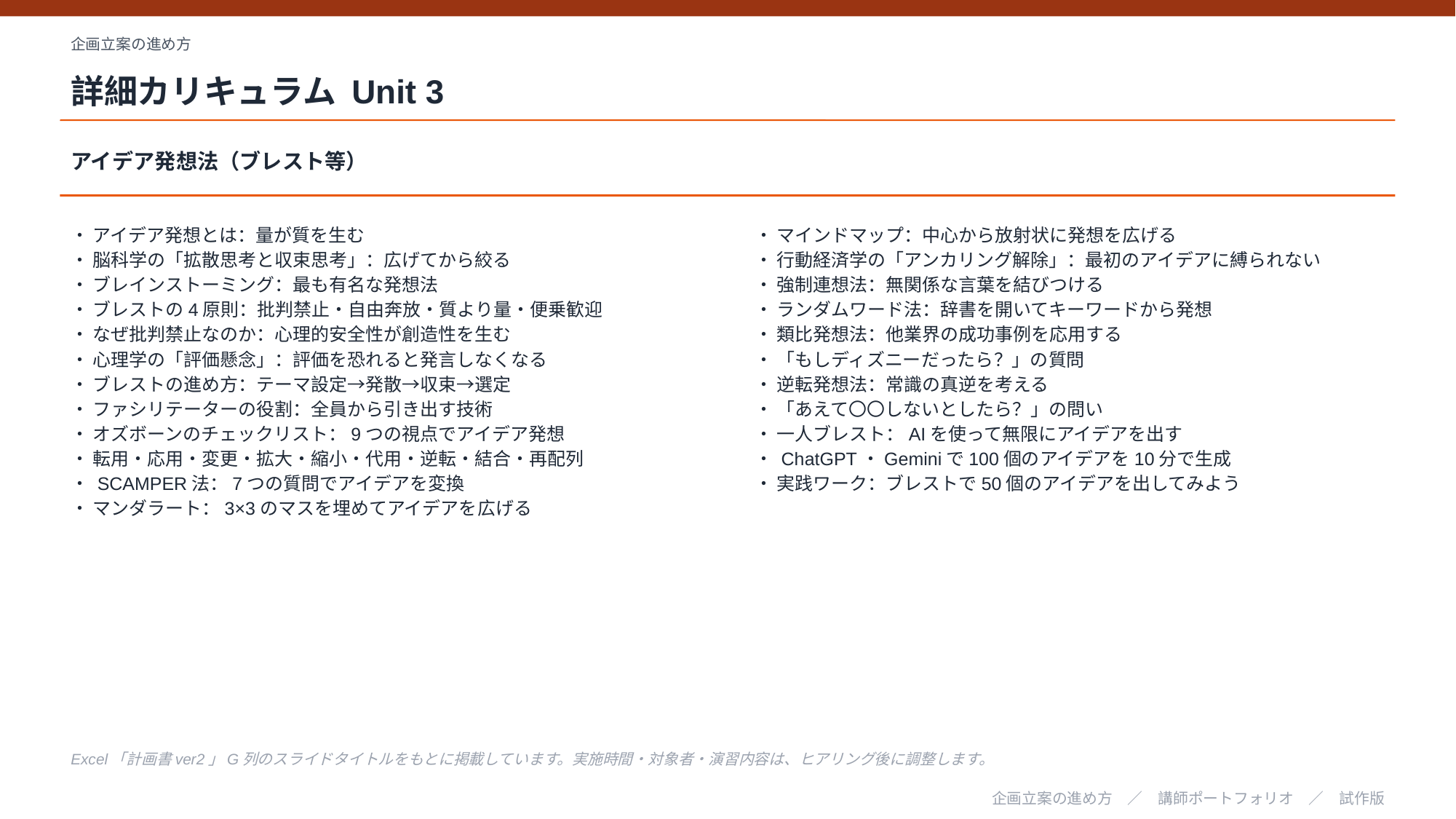

企画立案の進め方
詳細カリキュラム Unit 3

アイデア発想法（ブレスト等）

・ アイデア発想とは：量が質を生む
・ 脳科学の「拡散思考と収束思考」：広げてから絞る
・ ブレインストーミング：最も有名な発想法
・ ブレストの4原則：批判禁止・自由奔放・質より量・便乗歓迎
・ なぜ批判禁止なのか：心理的安全性が創造性を生む
・ 心理学の「評価懸念」：評価を恐れると発言しなくなる
・ ブレストの進め方：テーマ設定→発散→収束→選定
・ ファシリテーターの役割：全員から引き出す技術
・ オズボーンのチェックリスト：9つの視点でアイデア発想
・ 転用・応用・変更・拡大・縮小・代用・逆転・結合・再配列
・ SCAMPER法：7つの質問でアイデアを変換
・ マンダラート：3×3のマスを埋めてアイデアを広げる
・ マインドマップ：中心から放射状に発想を広げる
・ 行動経済学の「アンカリング解除」：最初のアイデアに縛られない
・ 強制連想法：無関係な言葉を結びつける
・ ランダムワード法：辞書を開いてキーワードから発想
・ 類比発想法：他業界の成功事例を応用する
・ 「もしディズニーだったら？」の質問
・ 逆転発想法：常識の真逆を考える
・ 「あえて〇〇しないとしたら？」の問い
・ 一人ブレスト：AIを使って無限にアイデアを出す
・ ChatGPT・Geminiで100個のアイデアを10分で生成
・ 実践ワーク：ブレストで50個のアイデアを出してみよう
Excel「計画書ver2」G列のスライドタイトルをもとに掲載しています。実施時間・対象者・演習内容は、ヒアリング後に調整します。
企画立案の進め方　／　講師ポートフォリオ　／　試作版